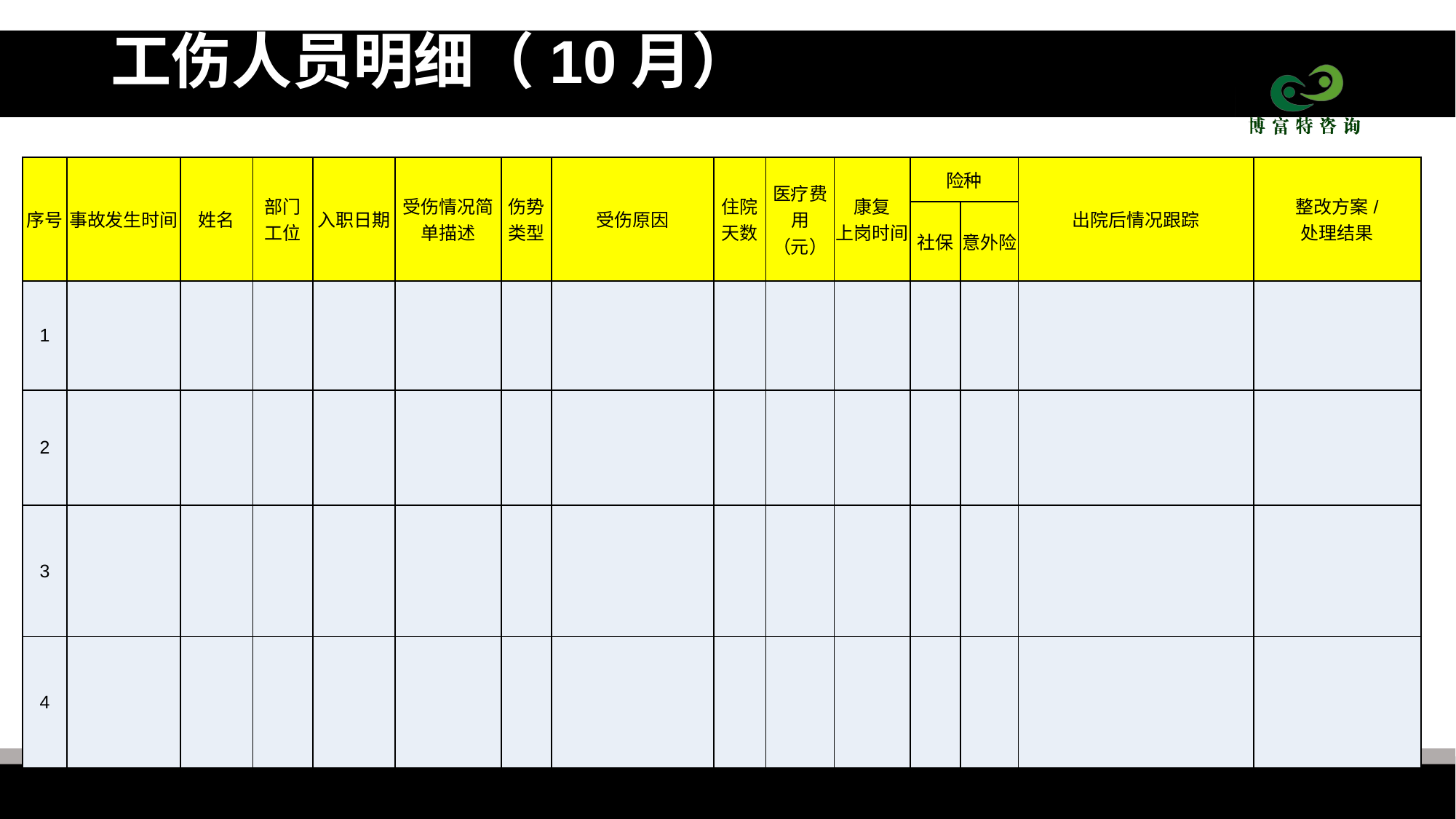

# 工伤人员明细（10月）
| 序号 | 事故发生时间 | 姓名 | 部门 工位 | 入职日期 | 受伤情况简单描述 | 伤势 类型 | 受伤原因 | 住院 天数 | 医疗费用 （元） | 康复 上岗时间 | 险种 |  | 出院后情况跟踪 | 整改方案/ 处理结果 |
| --- | --- | --- | --- | --- | --- | --- | --- | --- | --- | --- | --- | --- | --- | --- |
|  |  |  |  |  |  |  |  |  |  |  | 社保 | 意外险 |  |  |
| 1 |  |  |  |  |  |  |  |  |  |  |  |  |  |  |
| 2 |  |  |  |  |  |  |  |  |  |  |  |  |  |  |
| 3 |  |  |  |  |  |  |  |  |  |  |  |  |  |  |
| 4 |  |  |  |  |  |  |  |  |  |  |  |  |  |  |